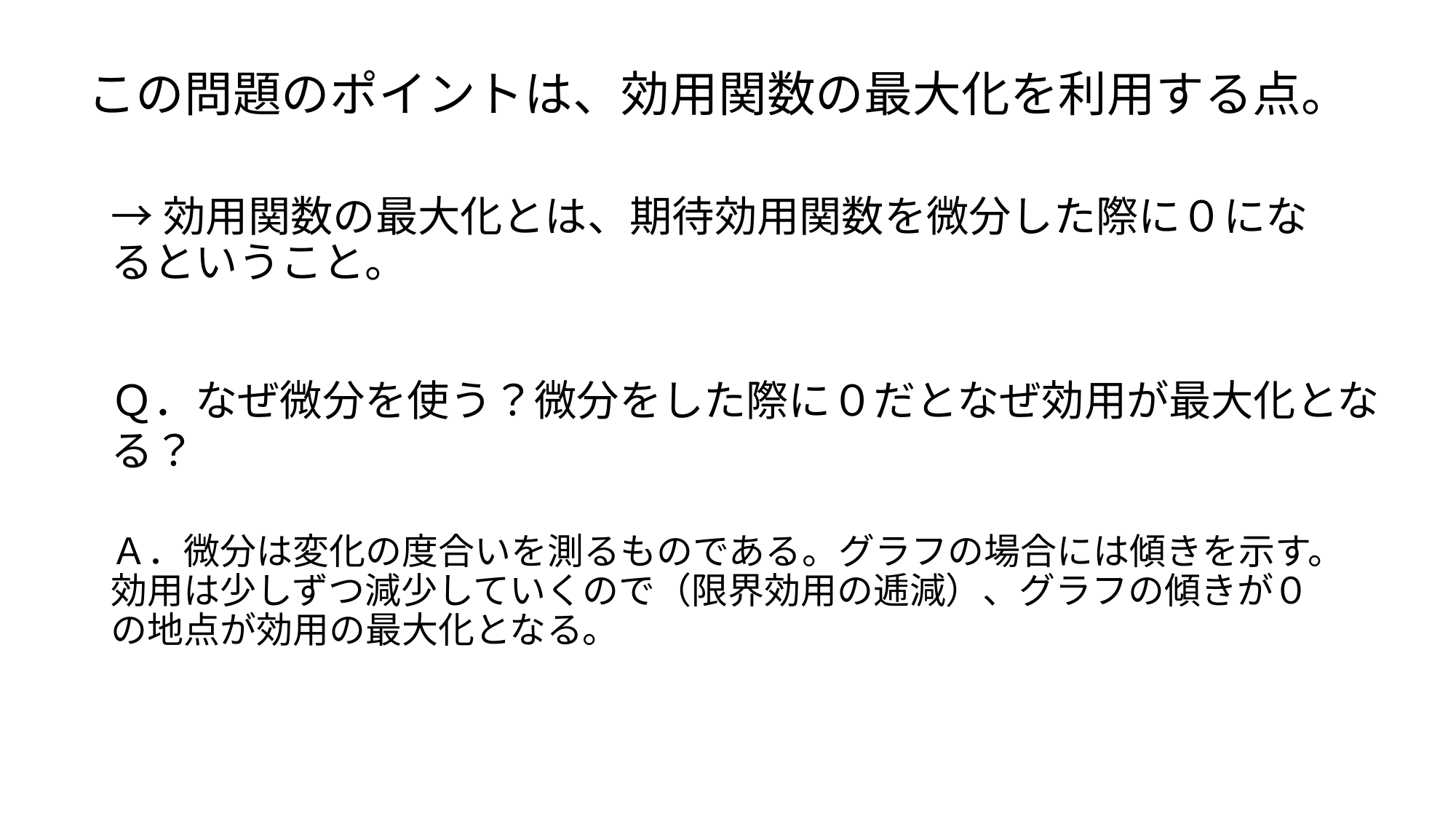

この問題のポイントは、効用関数の最大化を利用する点。
→効用関数の最大化とは、期待効用関数を微分した際に０になるということ。

Ａ．微分は変化の度合いを測るものである。グラフの場合には傾きを示す。効用は少しずつ減少していくので（限界効用の逓減）、グラフの傾きが０の地点が効用の最大化となる。

Ｑ．なぜ微分を使う？微分をした際に０だとなぜ効用が最大化となる？